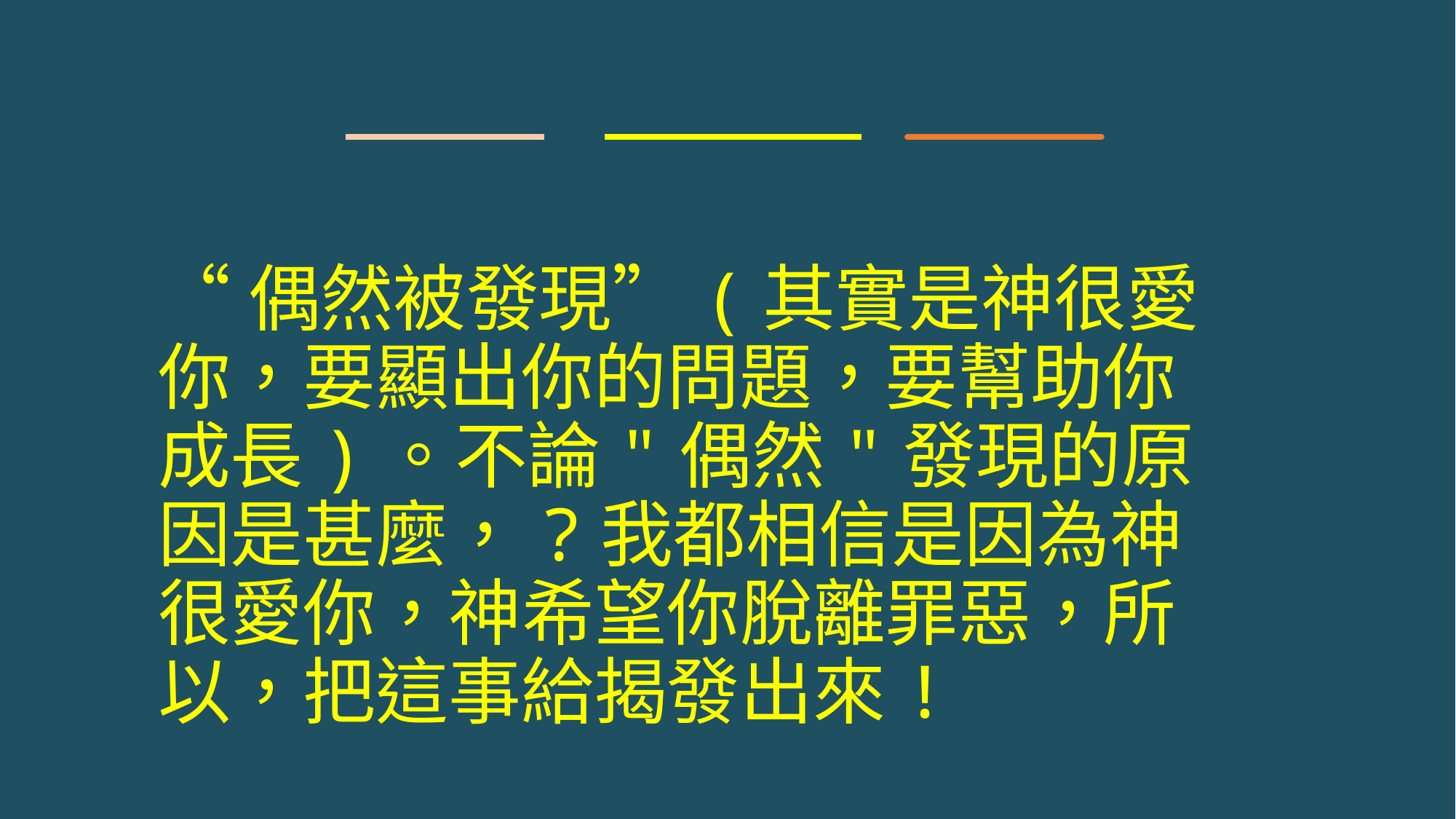

“偶然被發現”(其實是神很愛你，要顯出你的問題，要幫助你成長)。不論"偶然"發現的原因是甚麼，?我都相信是因為神很愛你，神希望你脫離罪惡，所以，把這事給揭發出來!